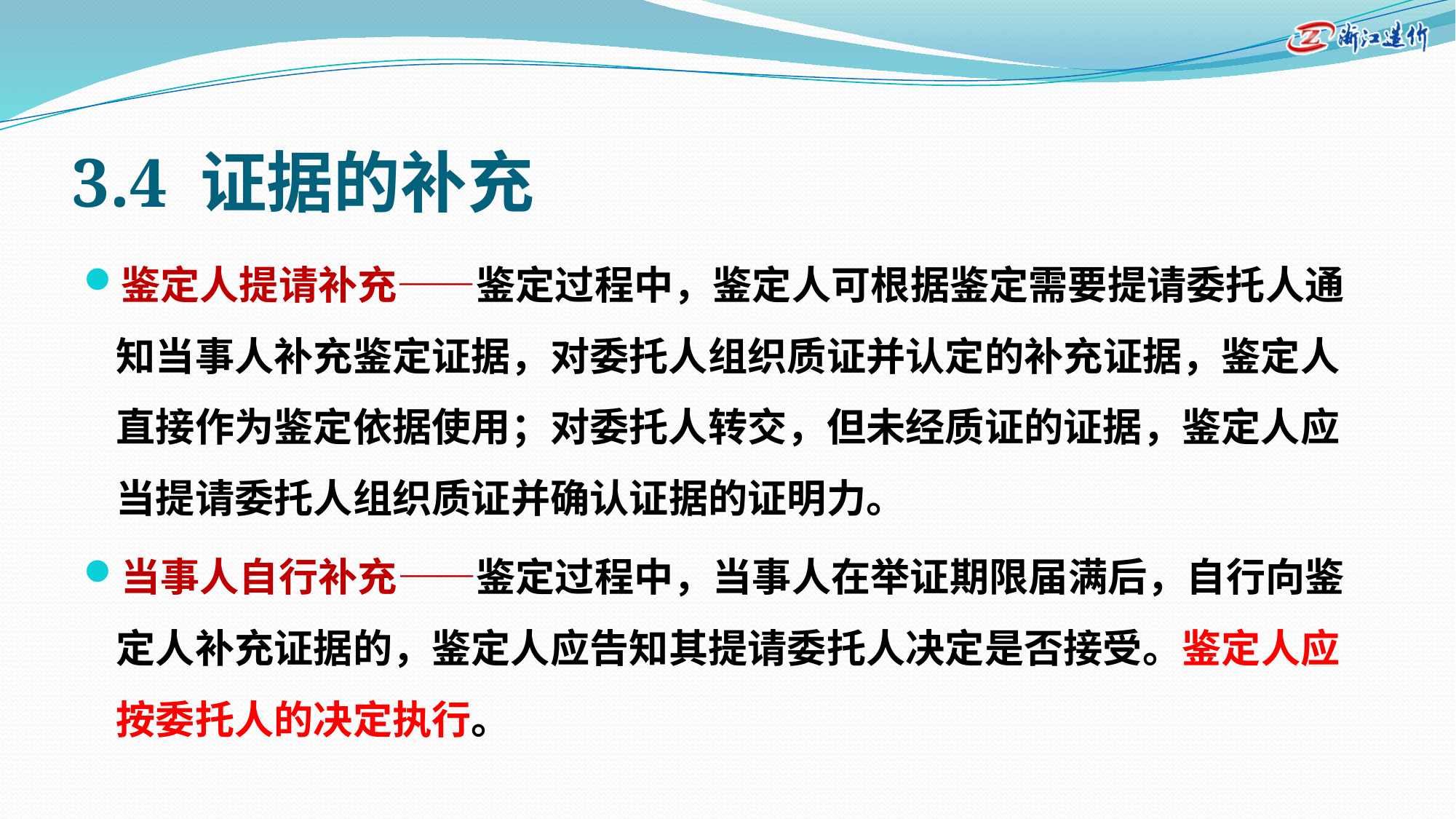

# 3.4 证据的补充
鉴定人提请补充——鉴定过程中，鉴定人可根据鉴定需要提请委托人通知当事人补充鉴定证据，对委托人组织质证并认定的补充证据，鉴定人直接作为鉴定依据使用；对委托人转交，但未经质证的证据，鉴定人应当提请委托人组织质证并确认证据的证明力。
当事人自行补充——鉴定过程中，当事人在举证期限届满后，自行向鉴定人补充证据的，鉴定人应告知其提请委托人决定是否接受。鉴定人应按委托人的决定执行。